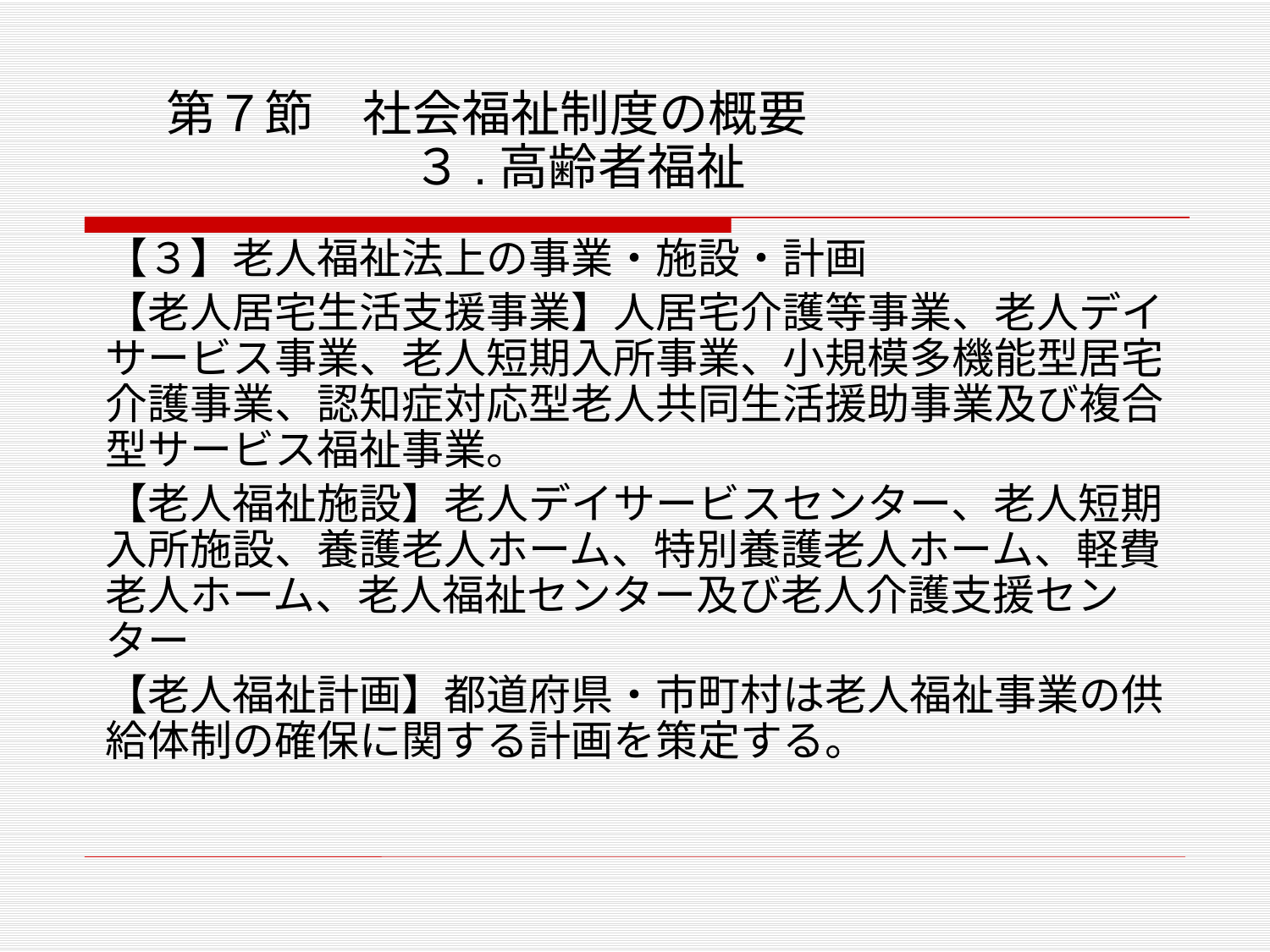

# 第７節　社会福祉制度の概要 　　　　　３.高齢者福祉
【３】老人福祉法上の事業・施設・計画
【老人居宅生活支援事業】人居宅介護等事業、老人デイサービス事業、老人短期入所事業、小規模多機能型居宅介護事業、認知症対応型老人共同生活援助事業及び複合型サービス福祉事業。
【老人福祉施設】老人デイサービスセンター、老人短期入所施設、養護老人ホーム、特別養護老人ホーム、軽費老人ホーム、老人福祉センター及び老人介護支援センター
【老人福祉計画】都道府県・市町村は老人福祉事業の供給体制の確保に関する計画を策定する。